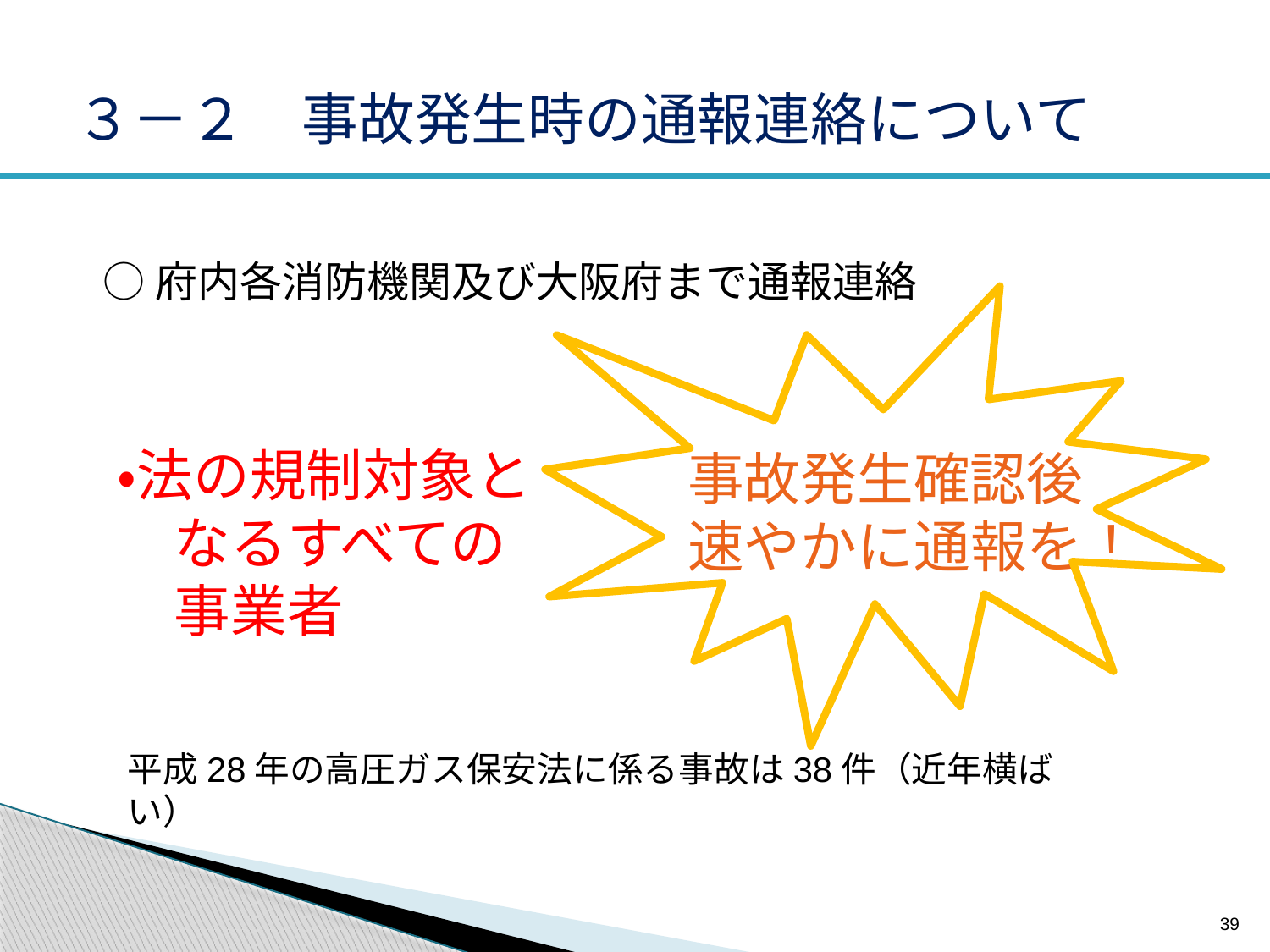

# ３－２　事故発生時の通報連絡について
○府内各消防機関及び大阪府まで通報連絡

事故発生確認後
速やかに通報を！
・法の規制対象と
　なるすべての
　事業者
平成28年の高圧ガス保安法に係る事故は38件（近年横ばい）
39